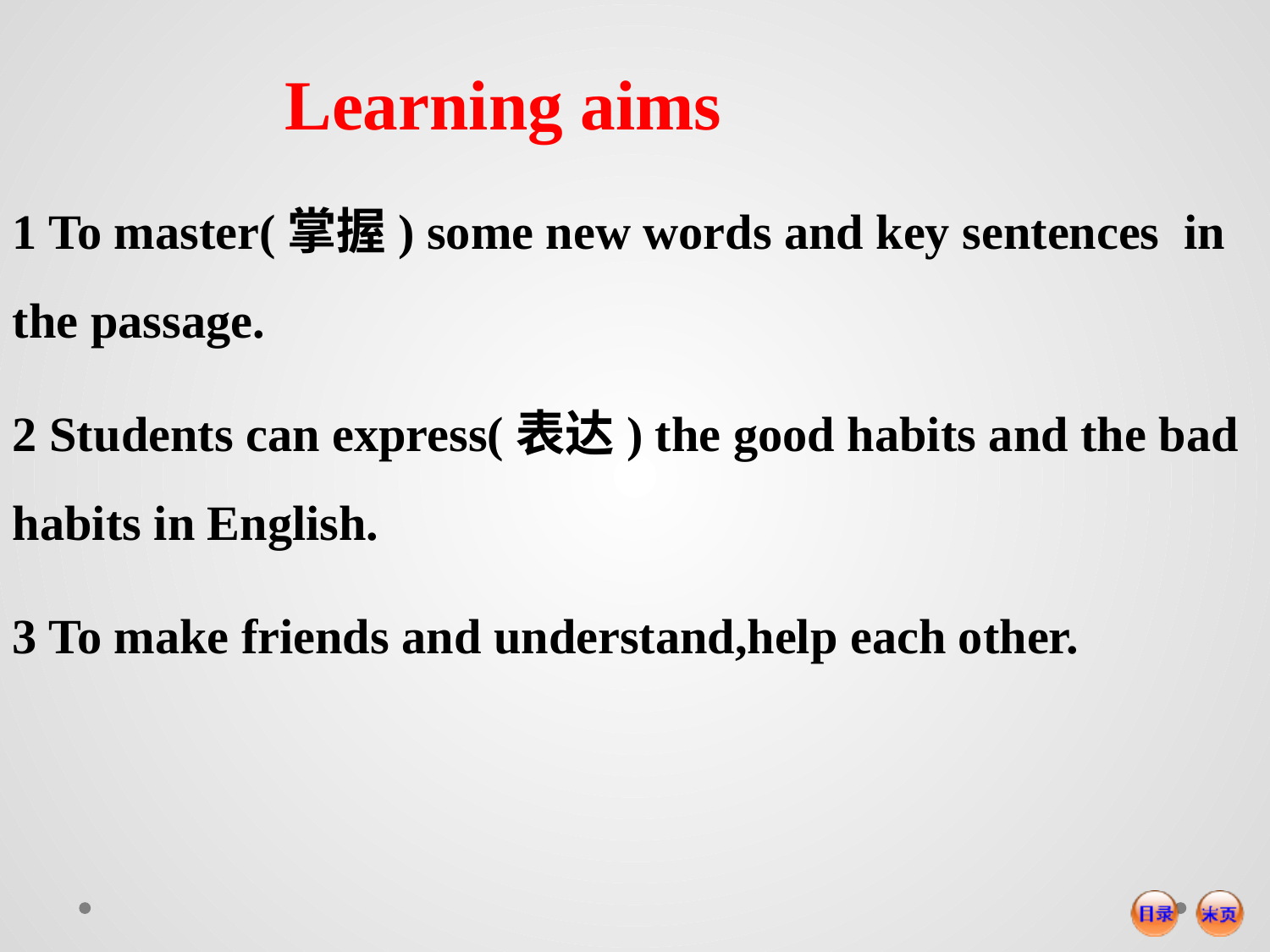

Learning aims
1 To master(掌握) some new words and key sentences  in the passage.
2 Students can express(表达) the good habits and the bad habits in English.
3 To make friends and understand,help each other.